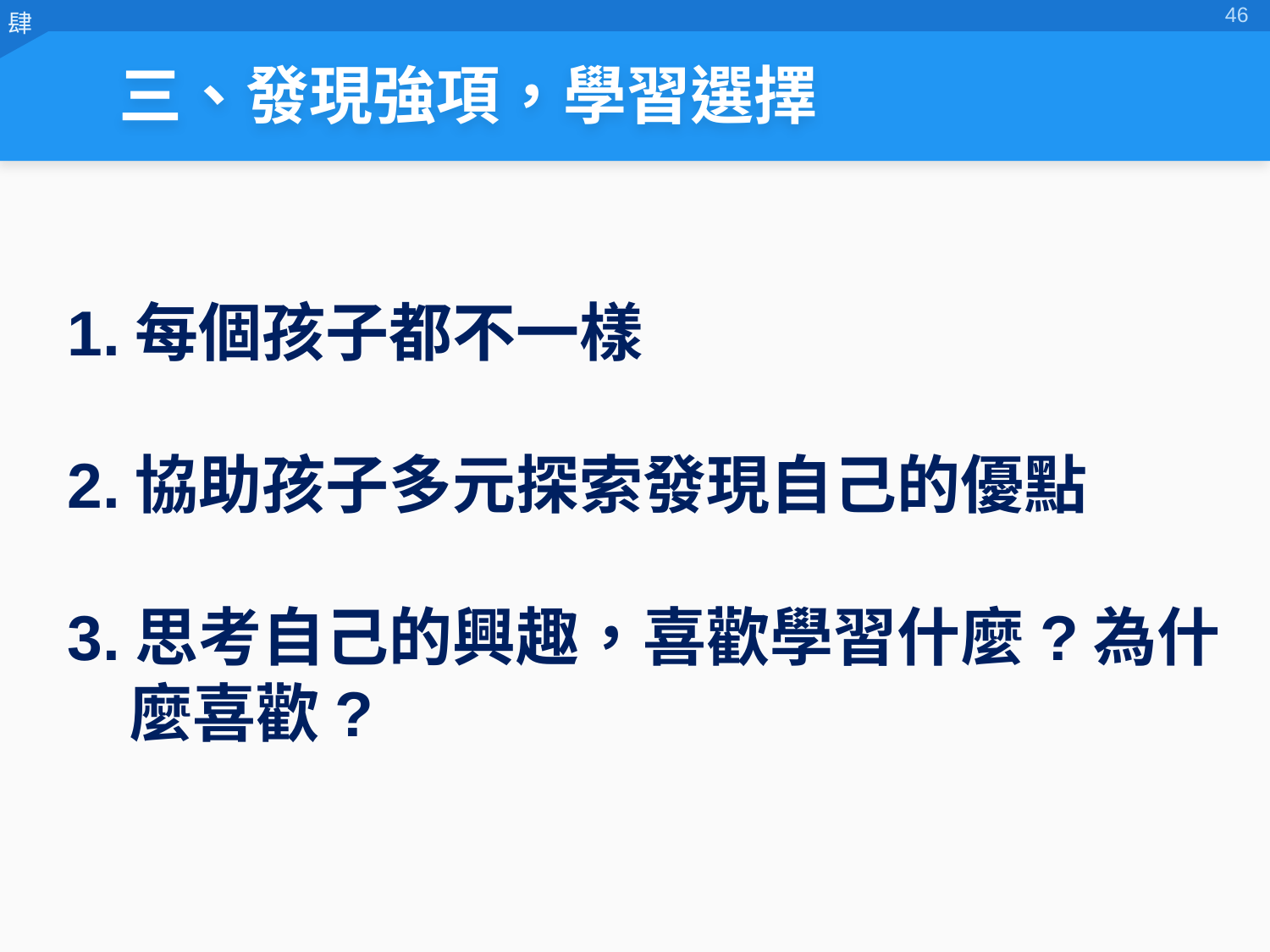

46
三、發現強項，學習選擇
1.每個孩子都不一樣

2.協助孩子多元探索發現自己的優點

3.思考自己的興趣，喜歡學習什麼?為什麼喜歡?